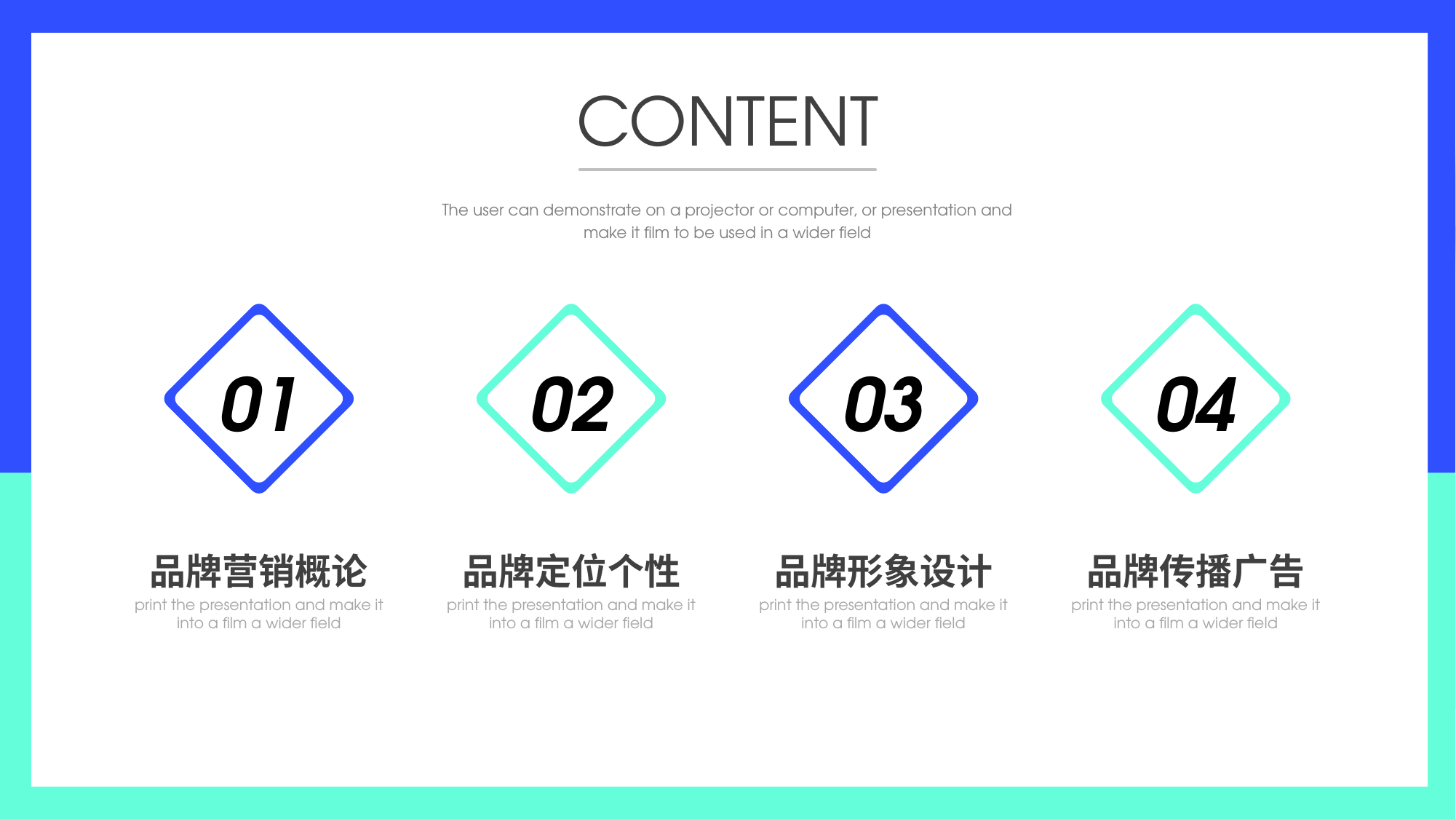

CONTENT
The user can demonstrate on a projector or computer, or presentation and make it film to be used in a wider field

01
02
03
04
品牌营销概论
print the presentation and make it into a film a wider field
品牌定位个性
print the presentation and make it into a film a wider field
品牌形象设计
print the presentation and make it into a film a wider field
品牌传播广告
print the presentation and make it into a film a wider field